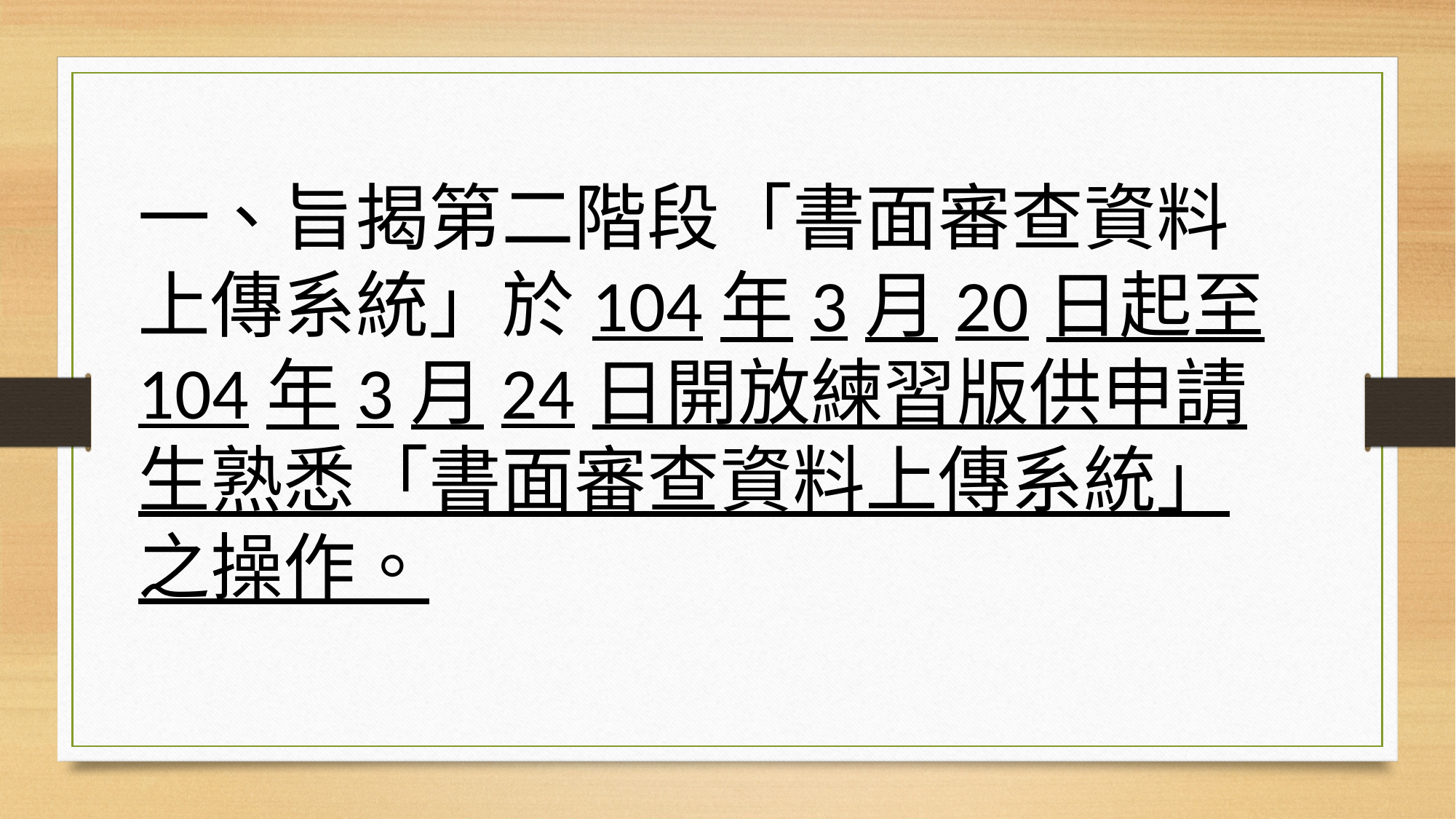

一、旨揭第二階段「書面審查資料上傳系統」於104年3月20日起至104年3月24日開放練習版供申請生熟悉「書面審查資料上傳系統」之操作。